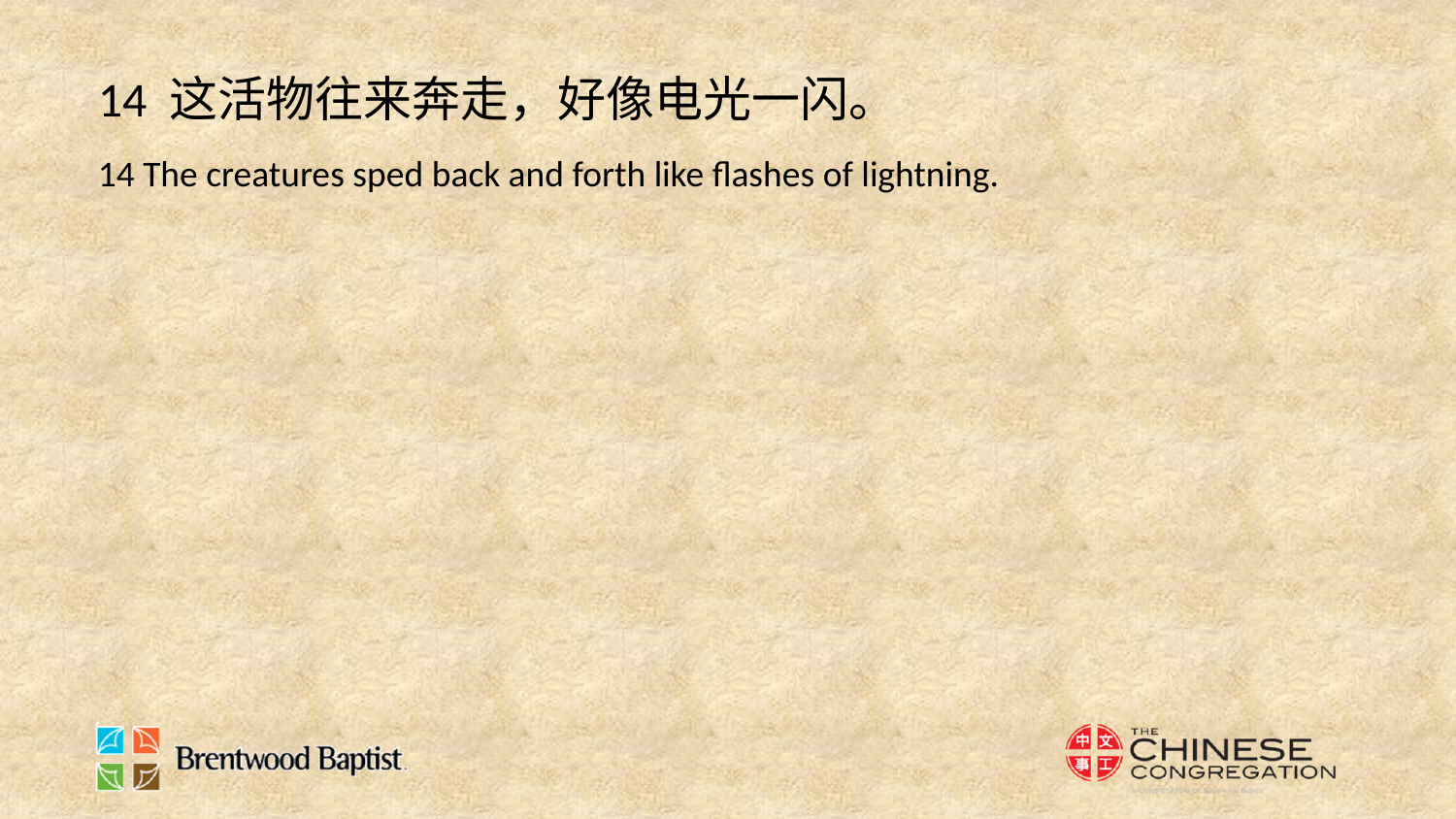

14 这活物往来奔走，好像电光一闪。

14 The creatures sped back and forth like flashes of lightning.